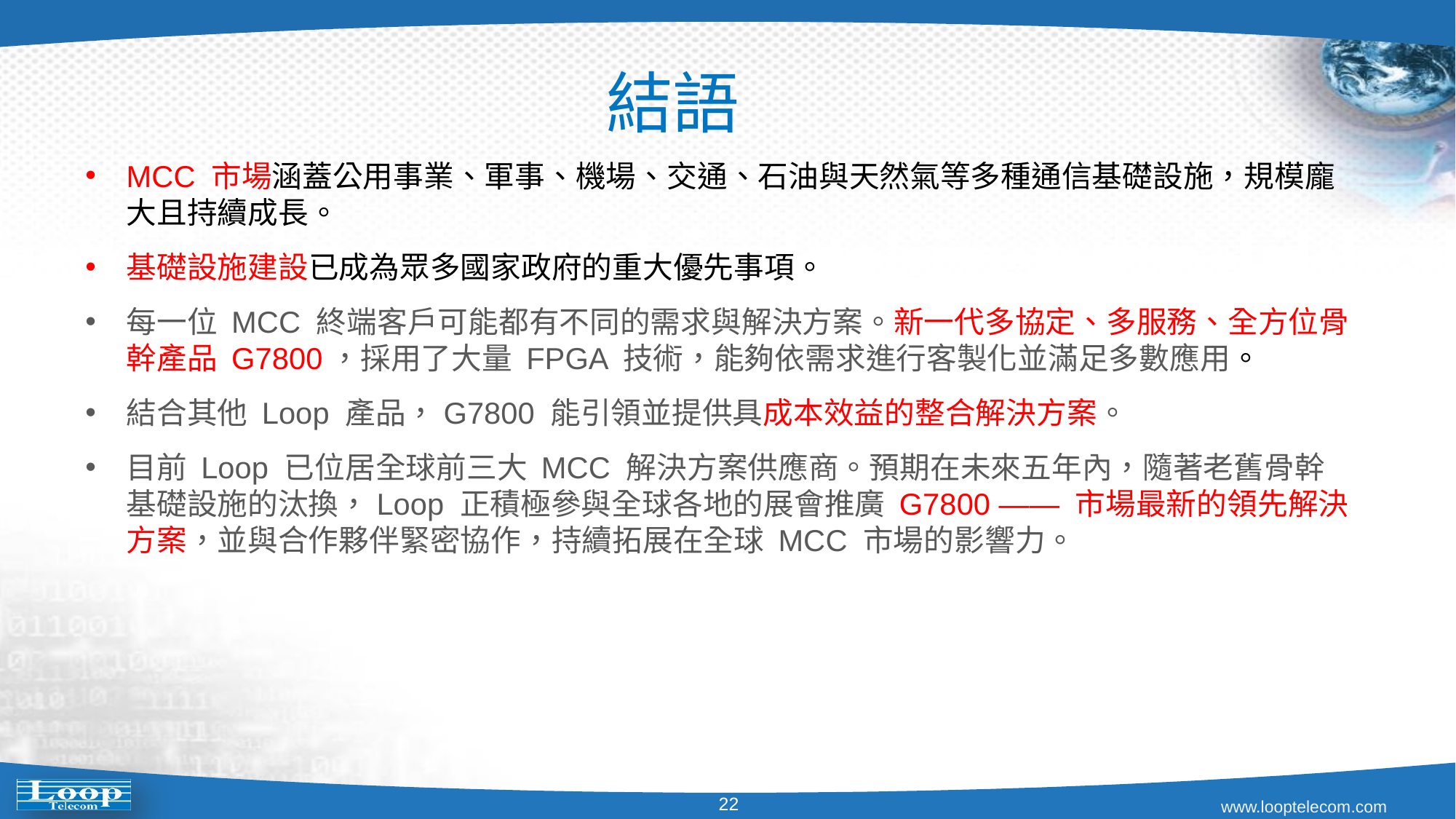

結語
MCC 市場涵蓋公用事業、軍事、機場、交通、石油與天然氣等多種通信基礎設施，規模龐大且持續成長。
基礎設施建設已成為眾多國家政府的重大優先事項。
每一位 MCC 終端客戶可能都有不同的需求與解決方案。新一代多協定、多服務、全方位骨幹產品 G7800，採用了大量 FPGA 技術，能夠依需求進行客製化並滿足多數應用。
結合其他 Loop 產品，G7800 能引領並提供具成本效益的整合解決方案。
目前 Loop 已位居全球前三大 MCC 解決方案供應商。預期在未來五年內，隨著老舊骨幹基礎設施的汰換，Loop 正積極參與全球各地的展會推廣 G7800 —— 市場最新的領先解決方案，並與合作夥伴緊密協作，持續拓展在全球 MCC 市場的影響力。
22